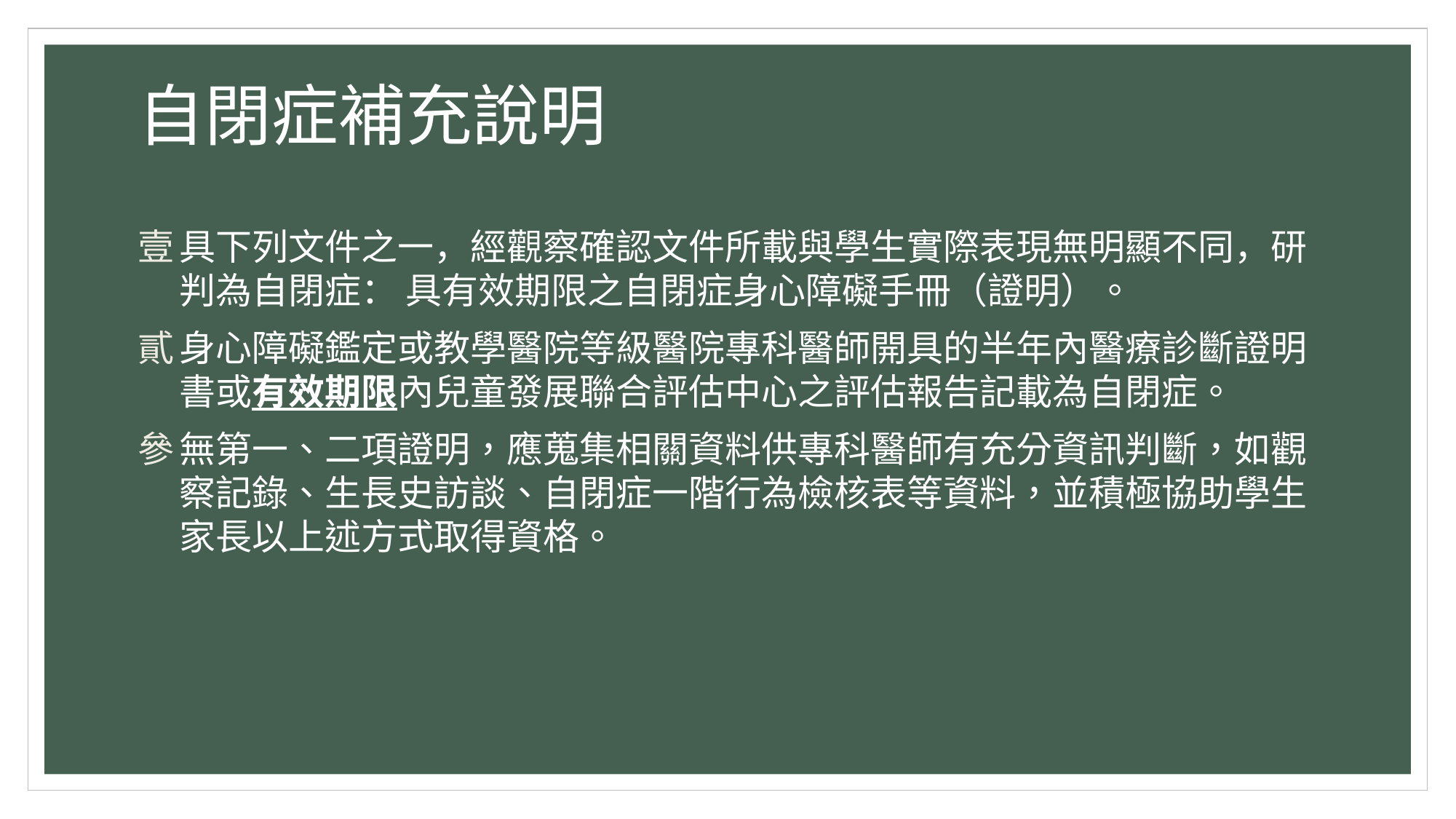

# 自閉症補充說明
具下列文件之一，經觀察確認文件所載與學生實際表現無明顯不同，研判為自閉症： 具有效期限之自閉症身心障礙手冊（證明）。
身心障礙鑑定或教學醫院等級醫院專科醫師開具的半年內醫療診斷證明書或有效期限內兒童發展聯合評估中心之評估報告記載為自閉症。
無第一、二項證明，應蒐集相關資料供專科醫師有充分資訊判斷，如觀察記錄、生長史訪談、自閉症一階行為檢核表等資料，並積極協助學生家長以上述方式取得資格。